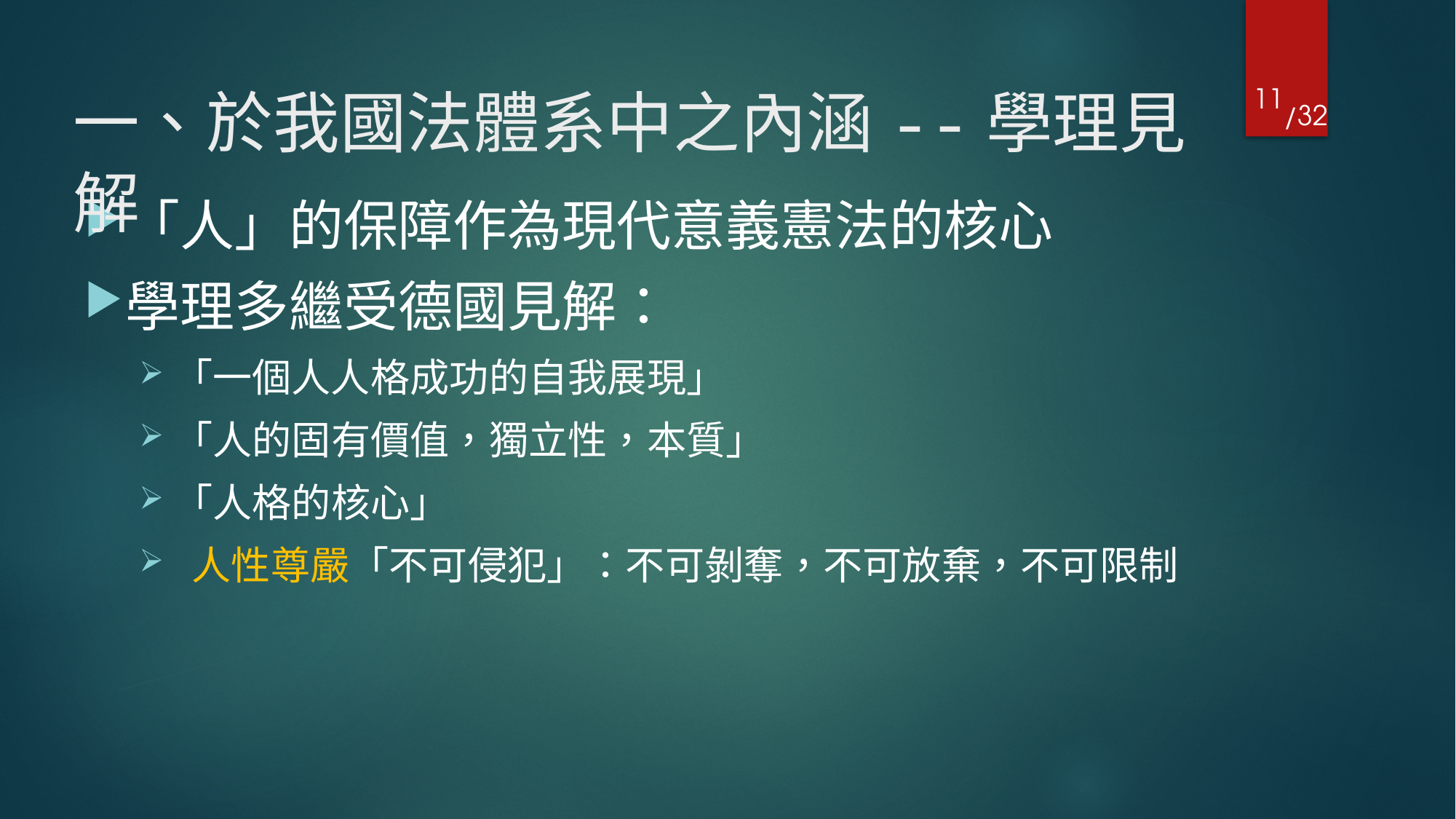

11
# 一、於我國法體系中之內涵--學理見解
「人」的保障作為現代意義憲法的核心
學理多繼受德國見解：
「一個人人格成功的自我展現」
「人的固有價值，獨立性，本質」
「人格的核心」
 人性尊嚴「不可侵犯」：不可剝奪，不可放棄，不可限制